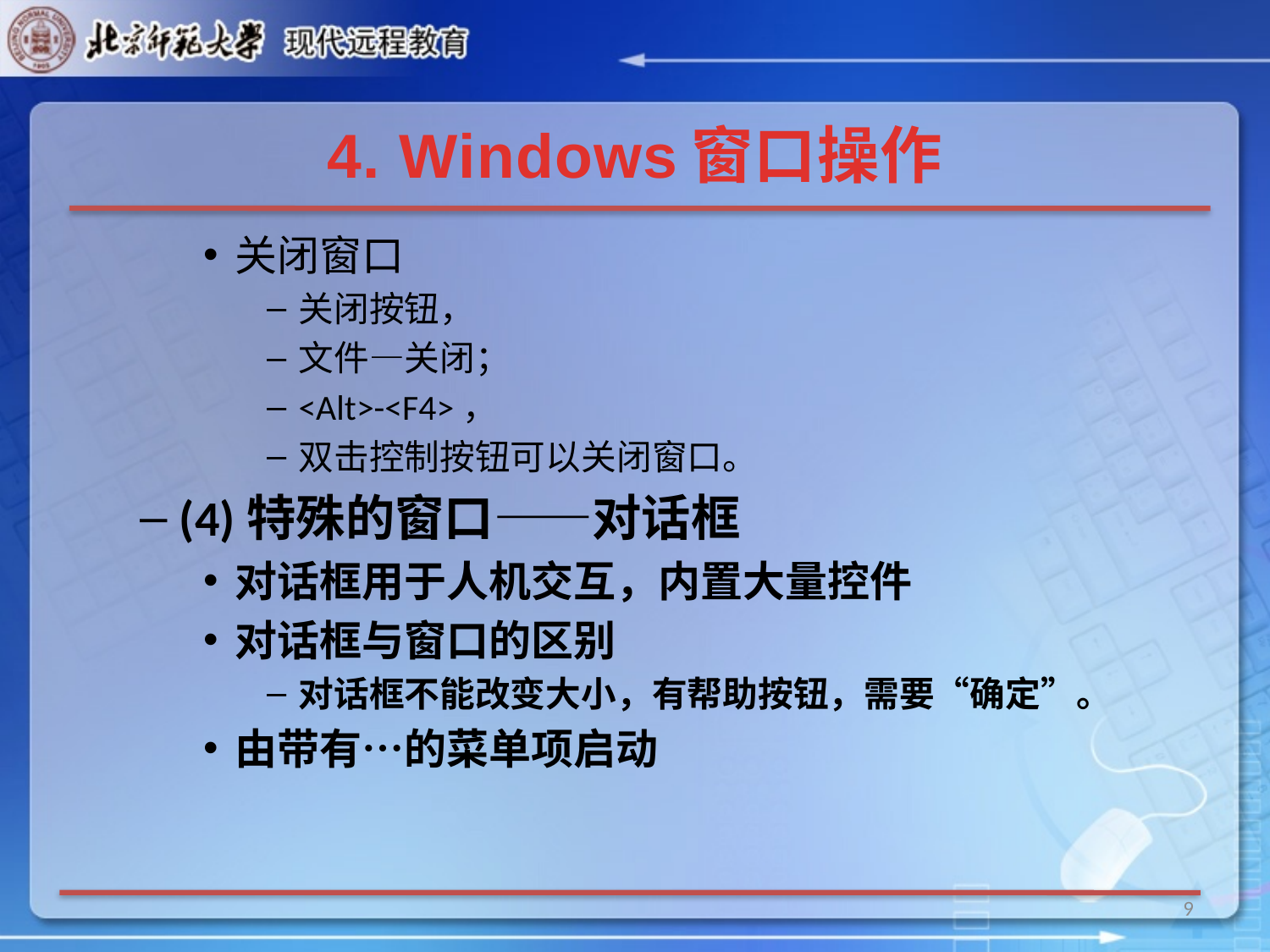

# 4. Windows窗口操作
关闭窗口
关闭按钮，
文件—关闭；
<Alt>-<F4>，
双击控制按钮可以关闭窗口。
(4)特殊的窗口——对话框
对话框用于人机交互，内置大量控件
对话框与窗口的区别
对话框不能改变大小，有帮助按钮，需要“确定”。
由带有…的菜单项启动
9